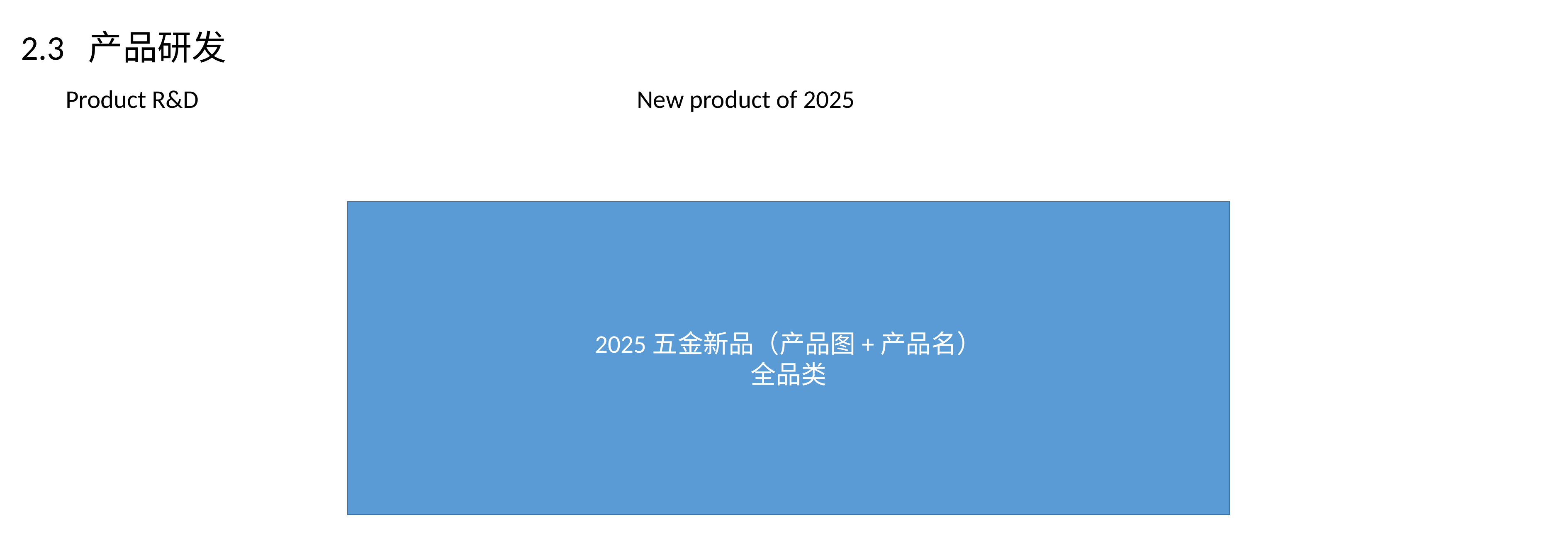

2.3  产品研发
Product R&D
New product of 2025
2025五金新品（产品图+产品名）
全品类